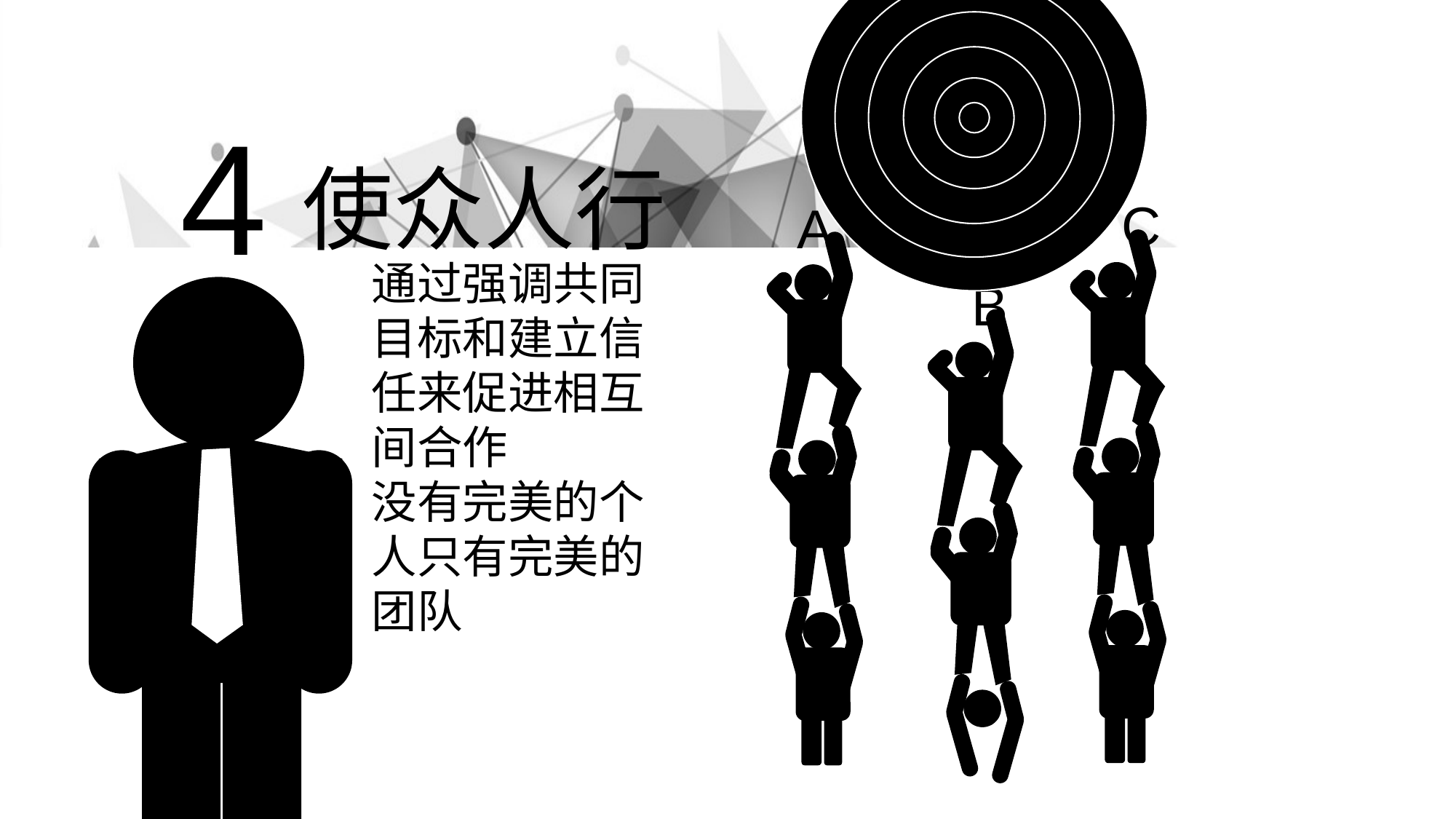

4
使众人行
C
A

通过强调共同目标和建立信任来促进相互间合作
没有完美的个人只有完美的团队

B